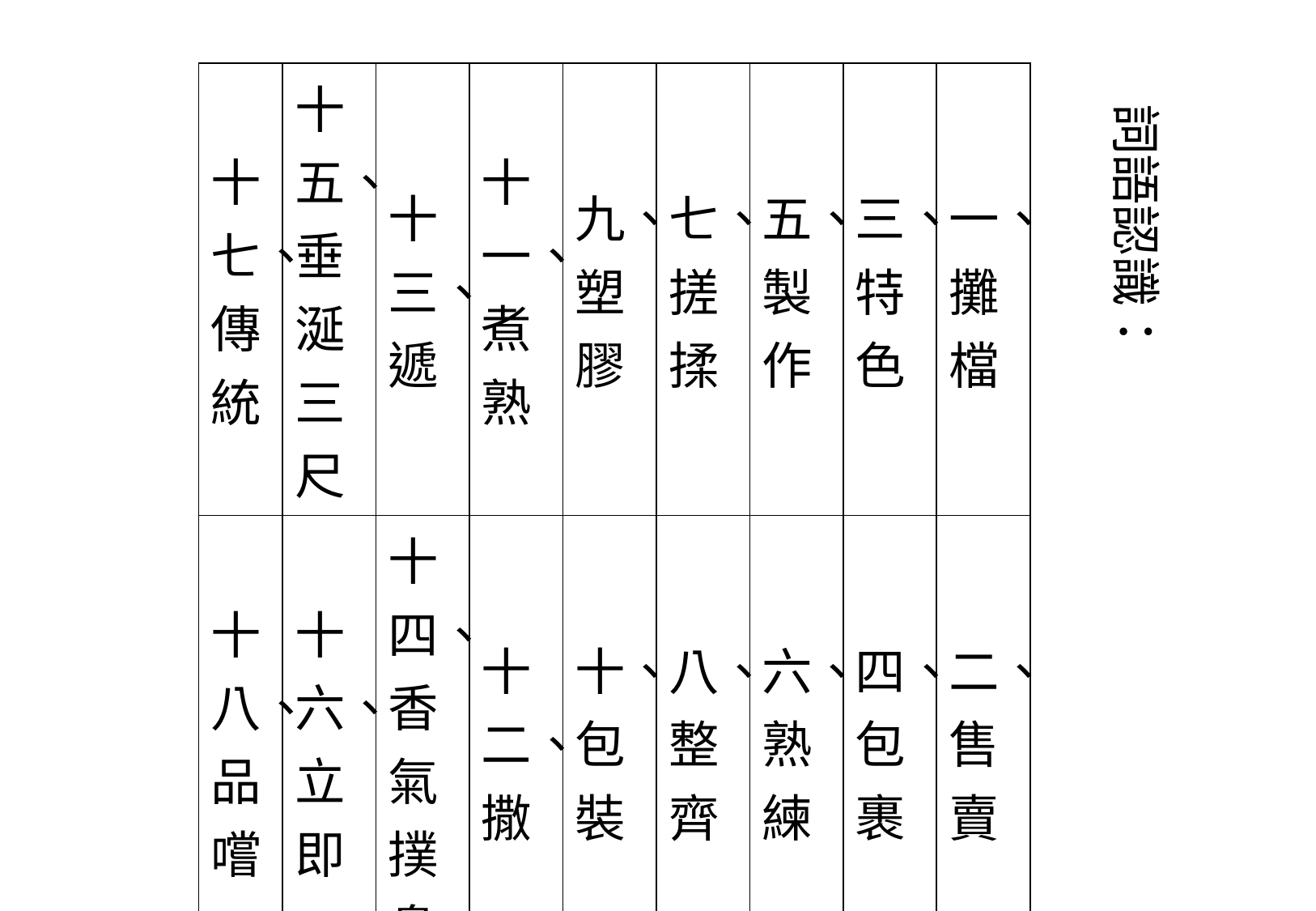

| 十七、傳統 | 十五、垂涎三尺 | 十三、遞 | 十一、煮熟 | 九、塑膠 | 七、搓揉 | 五、製作 | 三、特色 | 一、攤檔 |
| --- | --- | --- | --- | --- | --- | --- | --- | --- |
| 十八、品嚐 | 十六、立即 | 十四、香氣撲鼻 | 十二、撒 | 十、包裝 | 八、整齊 | 六、熟練 | 四、包裹 | 二、售賣 |
詞語認識：